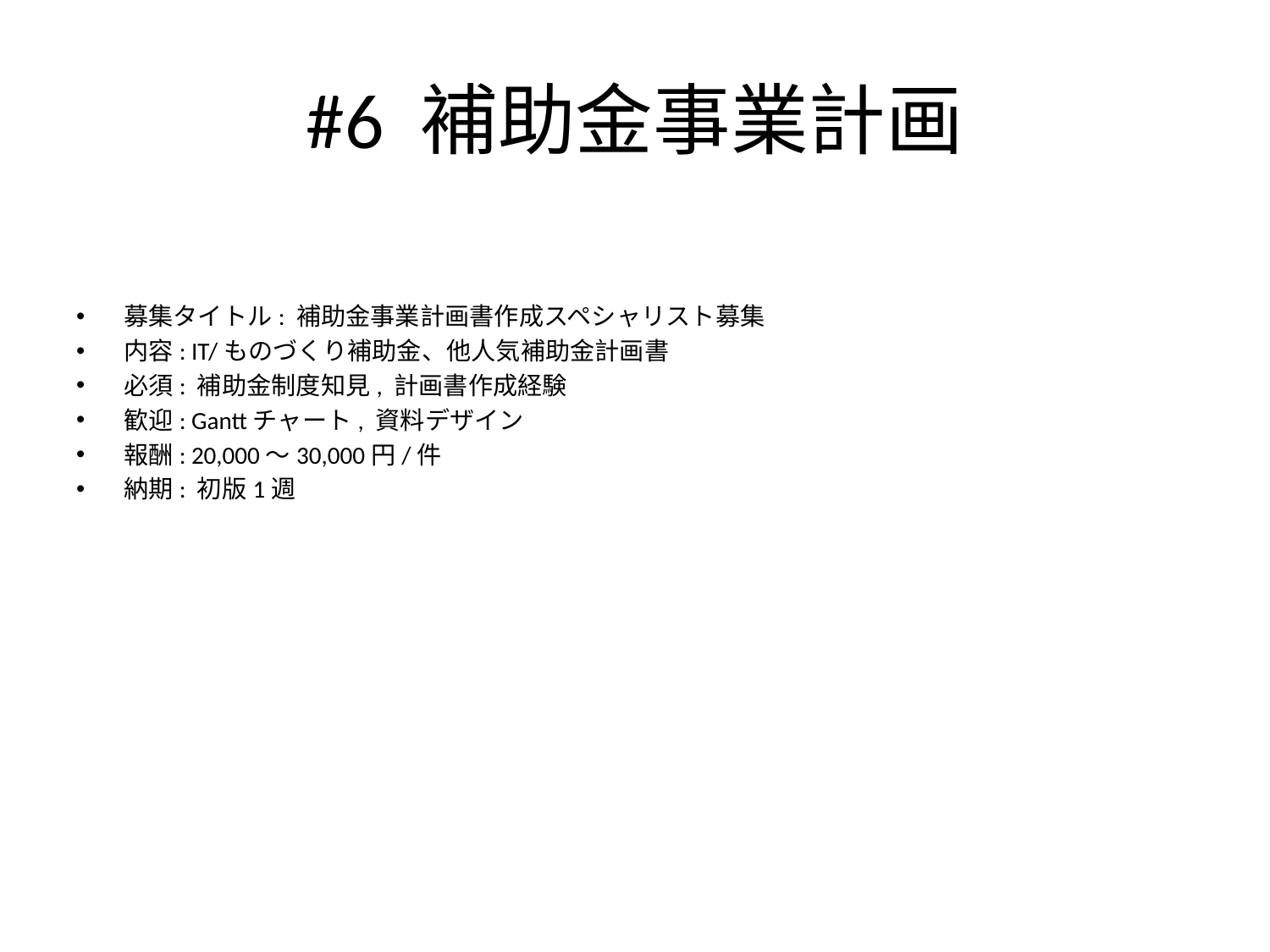

# #6 補助金事業計画

募集タイトル: 補助金事業計画書作成スペシャリスト募集
内容: IT/ものづくり補助金、他人気補助金計画書
必須: 補助金制度知見, 計画書作成経験
歓迎: Ganttチャート, 資料デザイン
報酬: 20,000～30,000円/件
納期: 初版1週